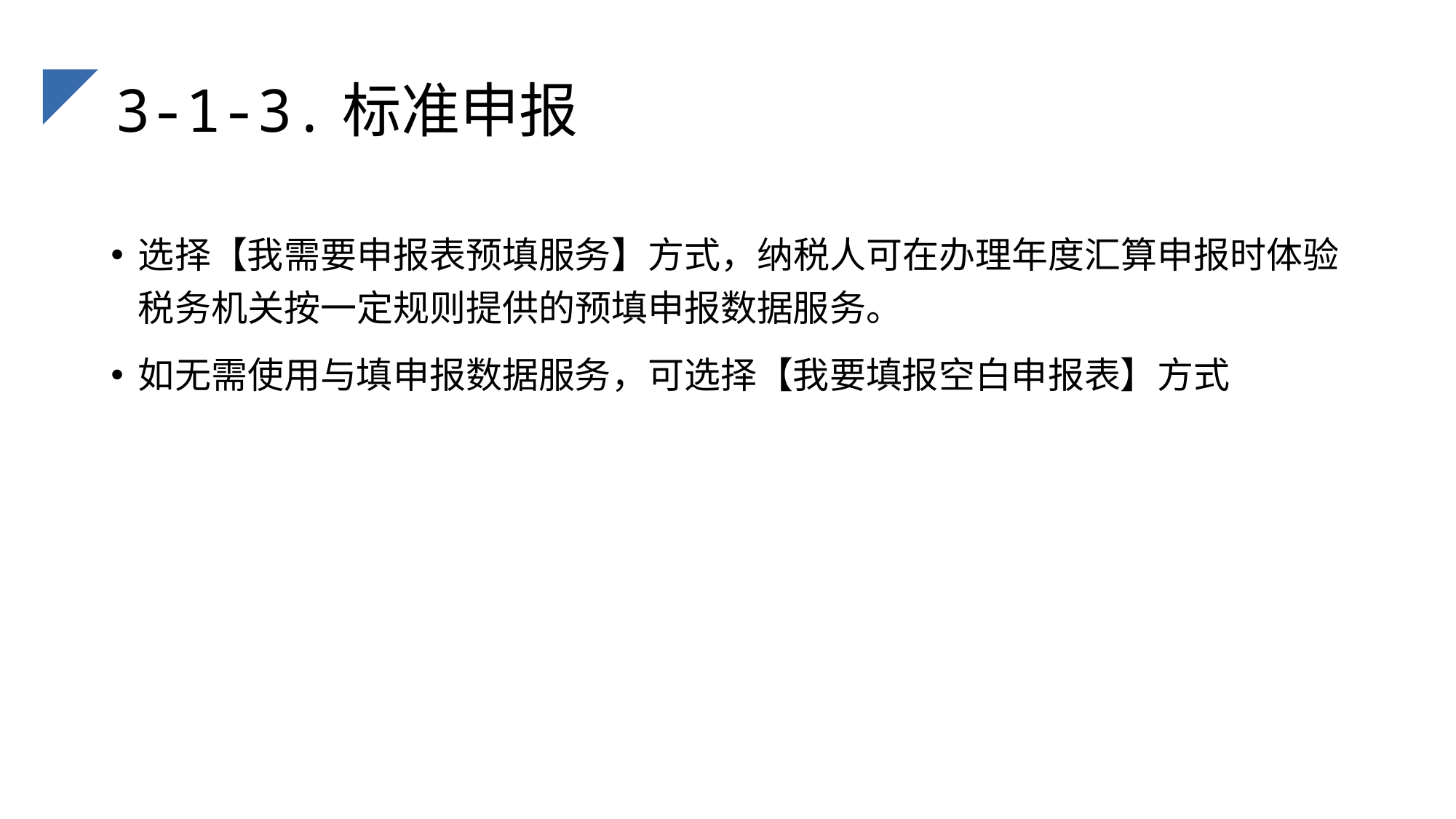

# 3-1-3.标准申报
选择【我需要申报表预填服务】方式，纳税人可在办理年度汇算申报时体验税务机关按一定规则提供的预填申报数据服务。
如无需使用与填申报数据服务，可选择【我要填报空白申报表】方式